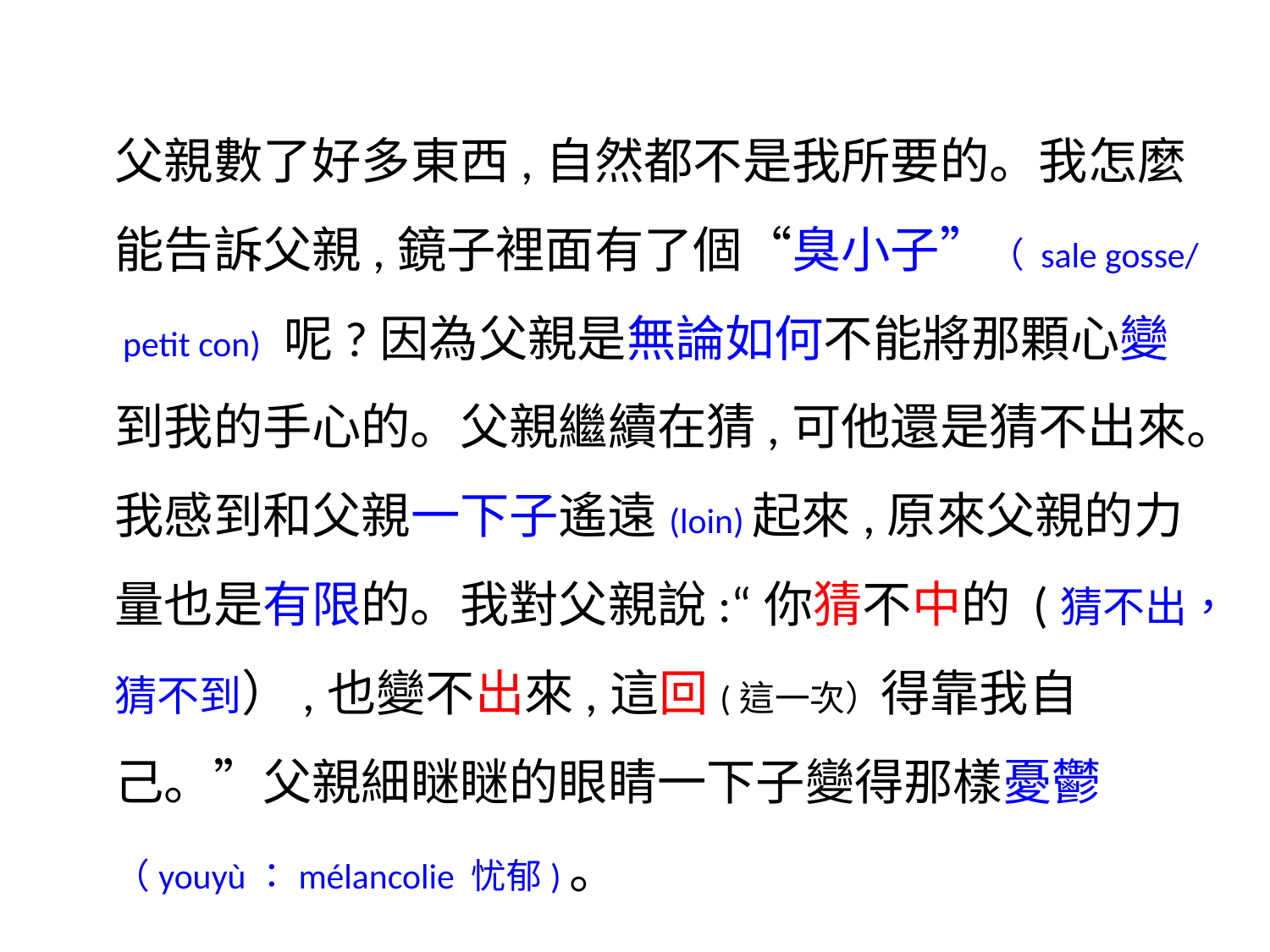

父親數了好多東西,自然都不是我所要的。我怎麼能告訴父親,鏡子裡面有了個“臭小子”（ sale gosse/  petit con) 呢?因為父親是無論如何不能將那顆心變到我的手心的。父親繼續在猜,可他還是猜不出來。我感到和父親一下子遙遠(loin)起來,原來父親的力量也是有限的。我對父親說:“你猜不中的 (猜不出，猜不到）,也變不出來,這回(這一次）得靠我自己。”父親細瞇瞇的眼睛一下子變得那樣憂鬱 （youyù：mélancolie 忧郁)。